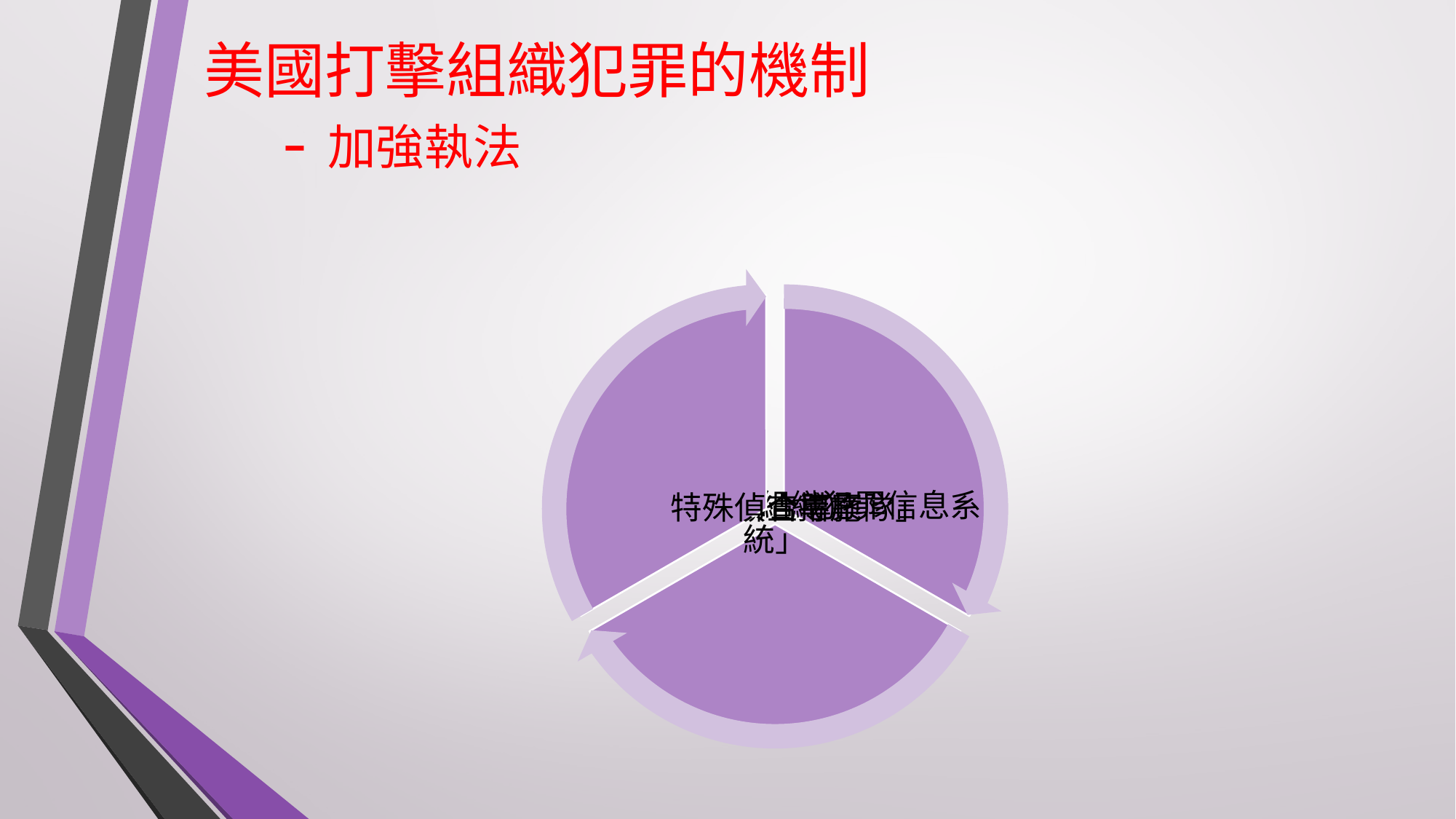

美國打擊組織犯罪的機制
  -加強執法
組成「聯合專案隊」
建立「全美有組織犯罪信息系統」
特殊偵查措施